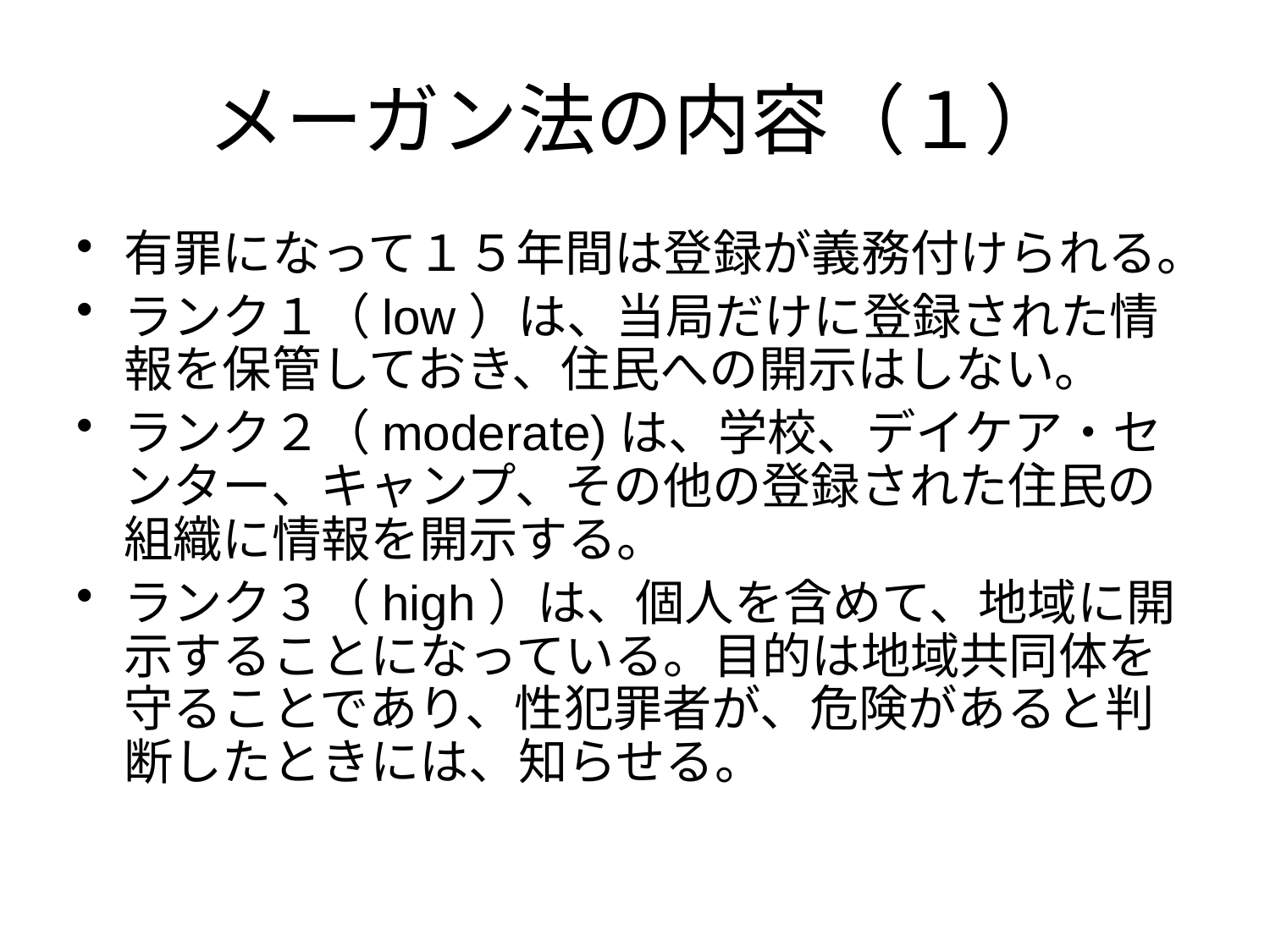

# メーガン法の内容（１）
有罪になって１５年間は登録が義務付けられる。
ランク１（low）は、当局だけに登録された情報を保管しておき、住民への開示はしない。
ランク２（moderate)は、学校、デイケア・センター、キャンプ、その他の登録された住民の組織に情報を開示する。
ランク３（high）は、個人を含めて、地域に開示することになっている。目的は地域共同体を守ることであり、性犯罪者が、危険があると判断したときには、知らせる。